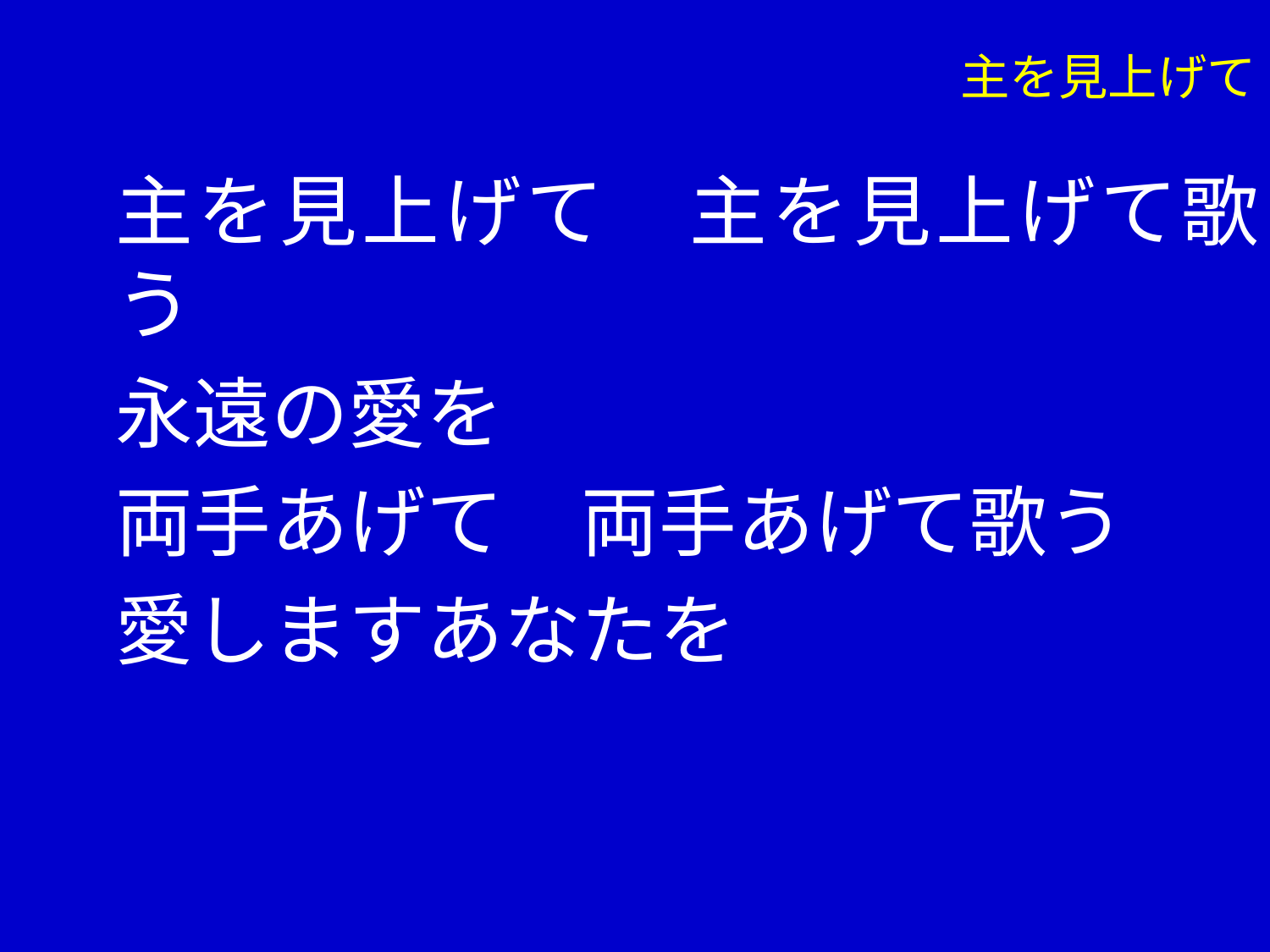

# 主を見上げて
主を見上げて　主を見上げて歌う
永遠の愛を
両手あげて　両手あげて歌う
愛しますあなたを